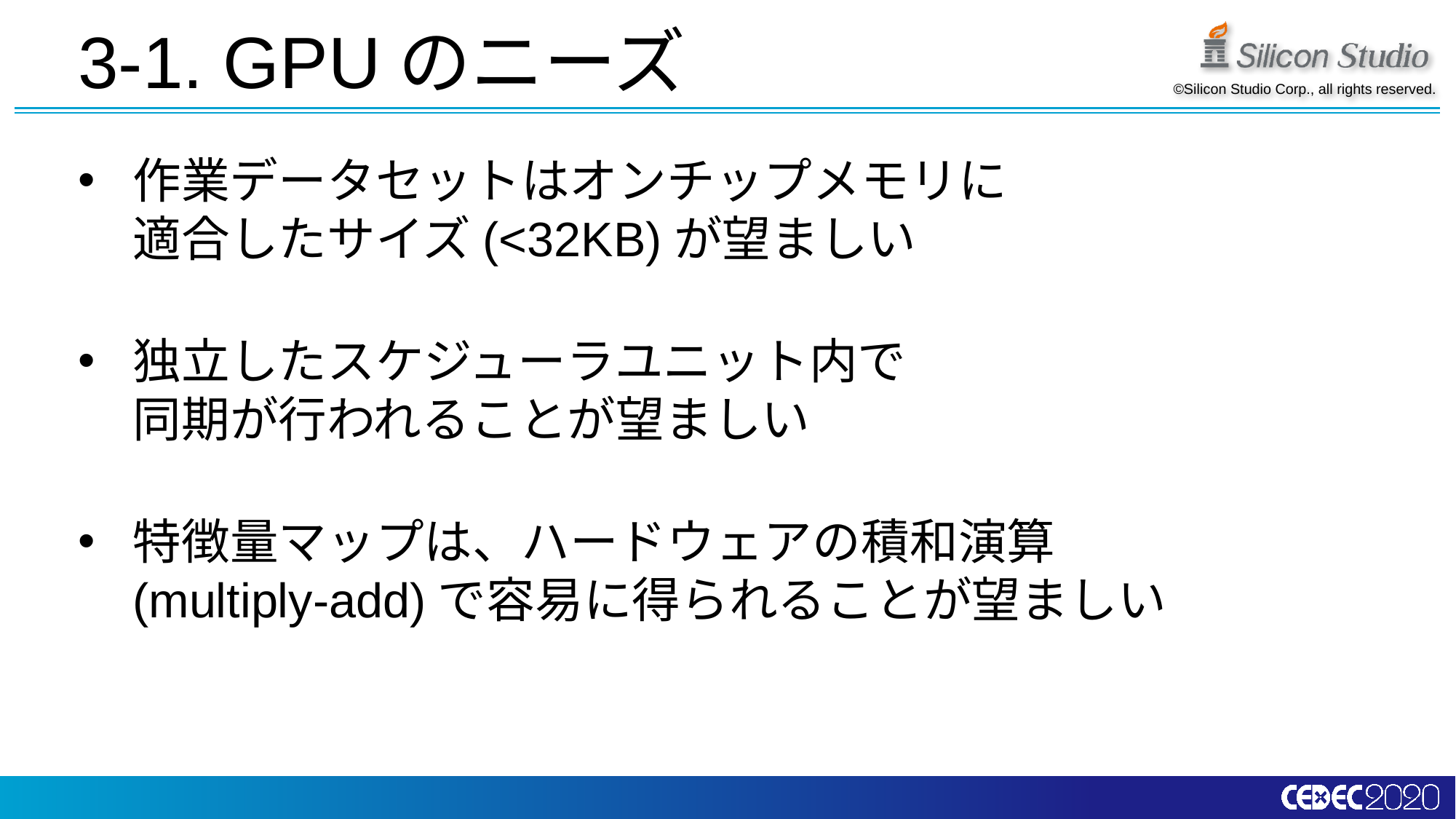

# 3-1. GPUのニーズ
作業データセットはオンチップメモリに
適合したサイズ(<32KB)が望ましい

独立したスケジューラユニット内で
同期が行われることが望ましい

特徴量マップは、ハードウェアの積和演算
(multiply-add)で容易に得られることが望ましい